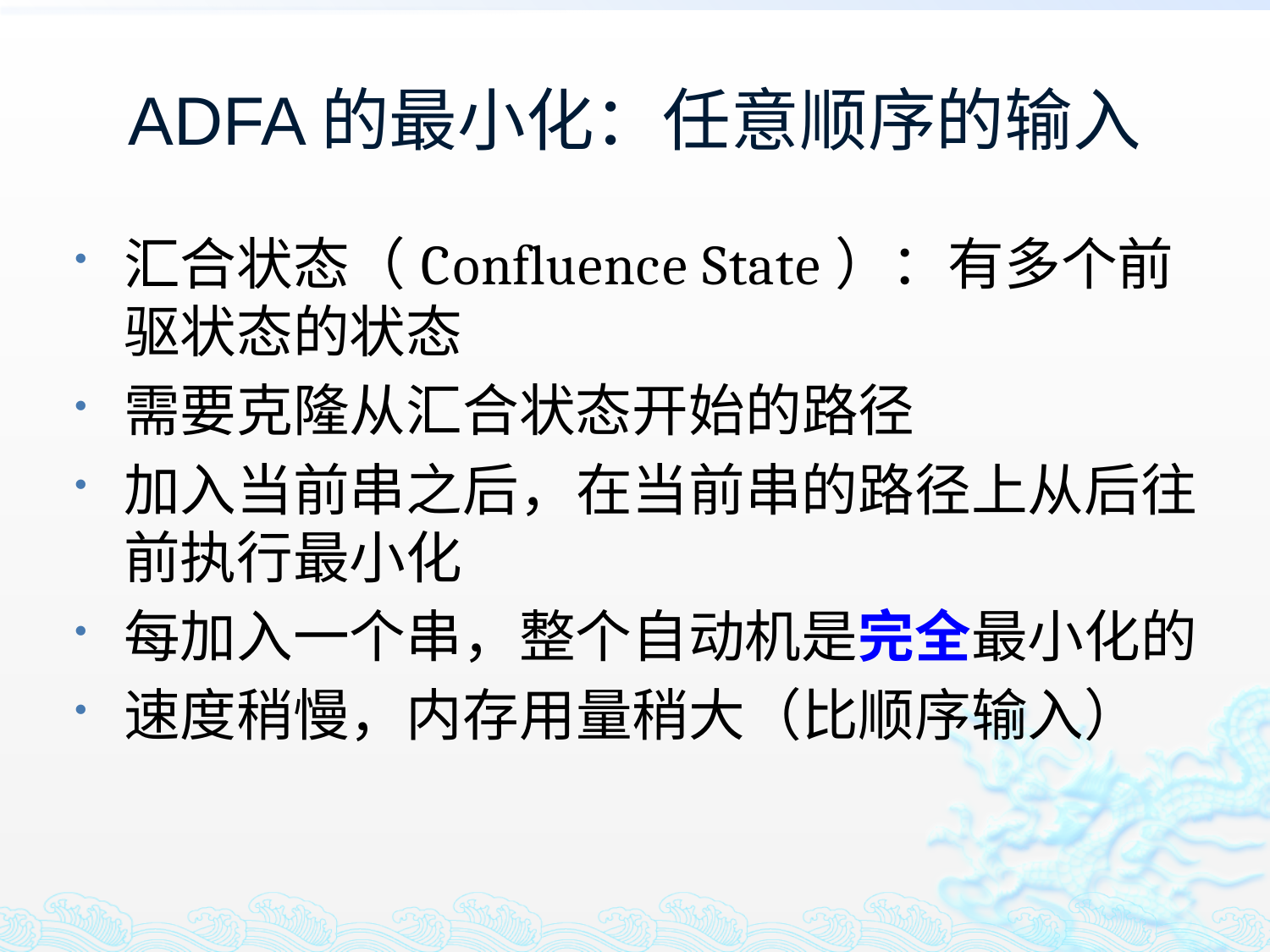

# ADFA的最小化：任意顺序的输入
汇合状态（Confluence State）：有多个前驱状态的状态
需要克隆从汇合状态开始的路径
加入当前串之后，在当前串的路径上从后往前执行最小化
每加入一个串，整个自动机是完全最小化的
速度稍慢，内存用量稍大（比顺序输入）